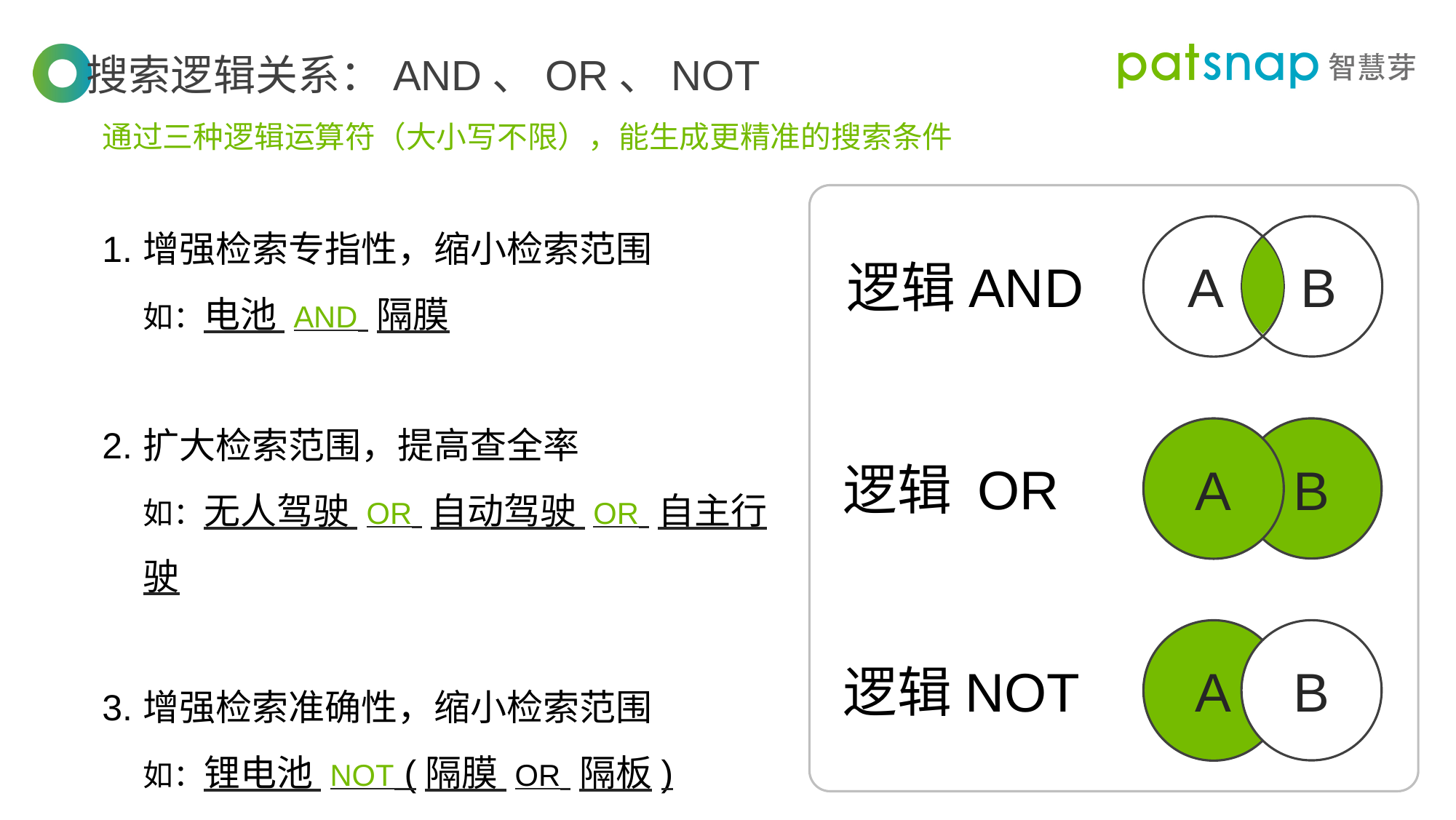

搜索逻辑关系：AND、OR、NOT
通过三种逻辑运算符（大小写不限），能生成更精准的搜索条件

A
B

逻辑AND
A
B
逻辑 OR
A
B
逻辑NOT
增强检索专指性，缩小检索范围
如：电池 AND 隔膜

扩大检索范围，提高查全率
如：无人驾驶 OR 自动驾驶 OR 自主行驶
增强检索准确性，缩小检索范围
如：锂电池 NOT (隔膜 OR 隔板)